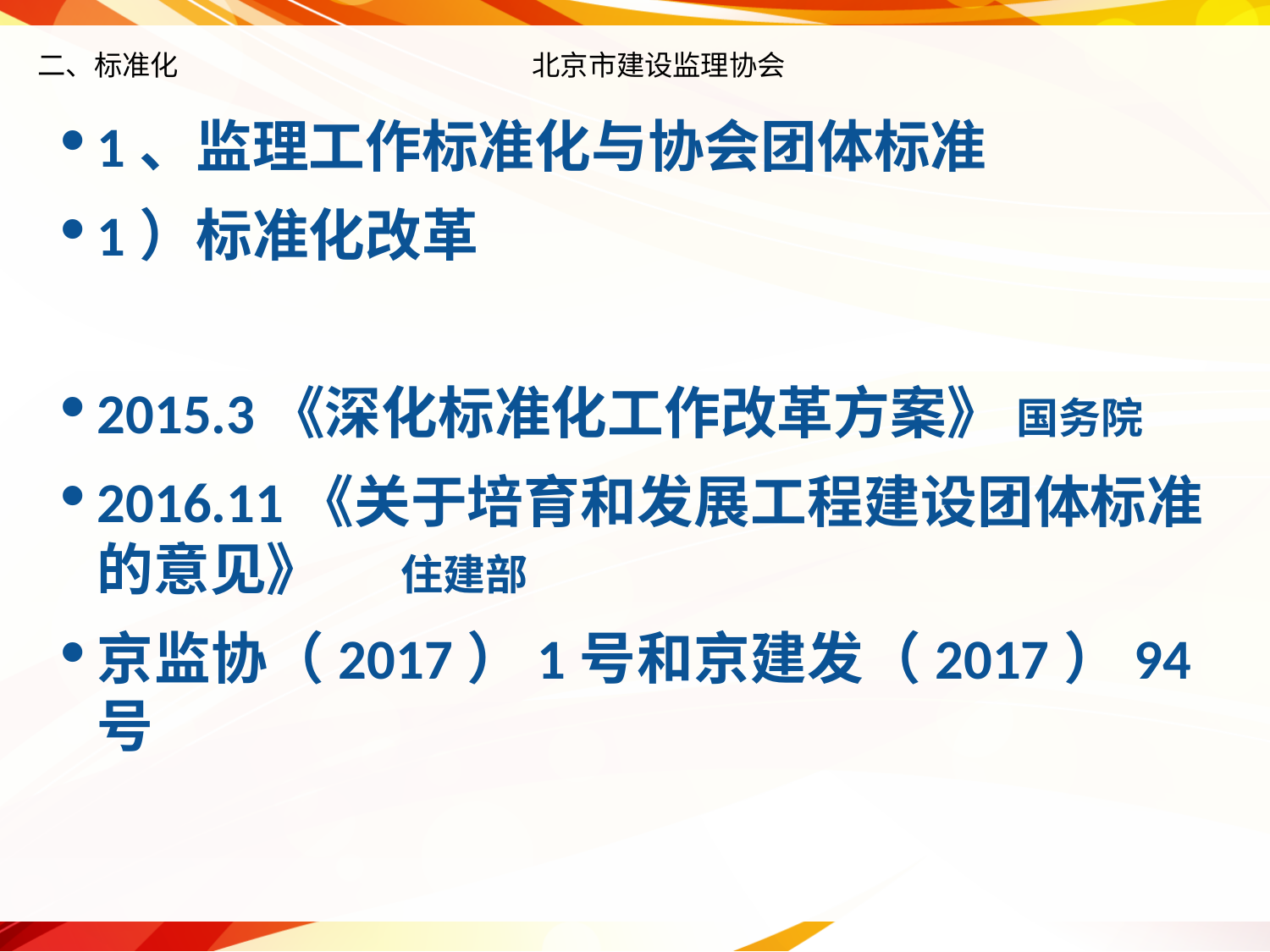

# 二、标准化                                                        北京市建设监理协会
1、监理工作标准化与协会团体标准
1）标准化改革

2015.3《深化标准化工作改革方案》 国务院
2016.11《关于培育和发展工程建设团体标准的意见》      住建部
京监协（2017）1号和京建发（2017）94号